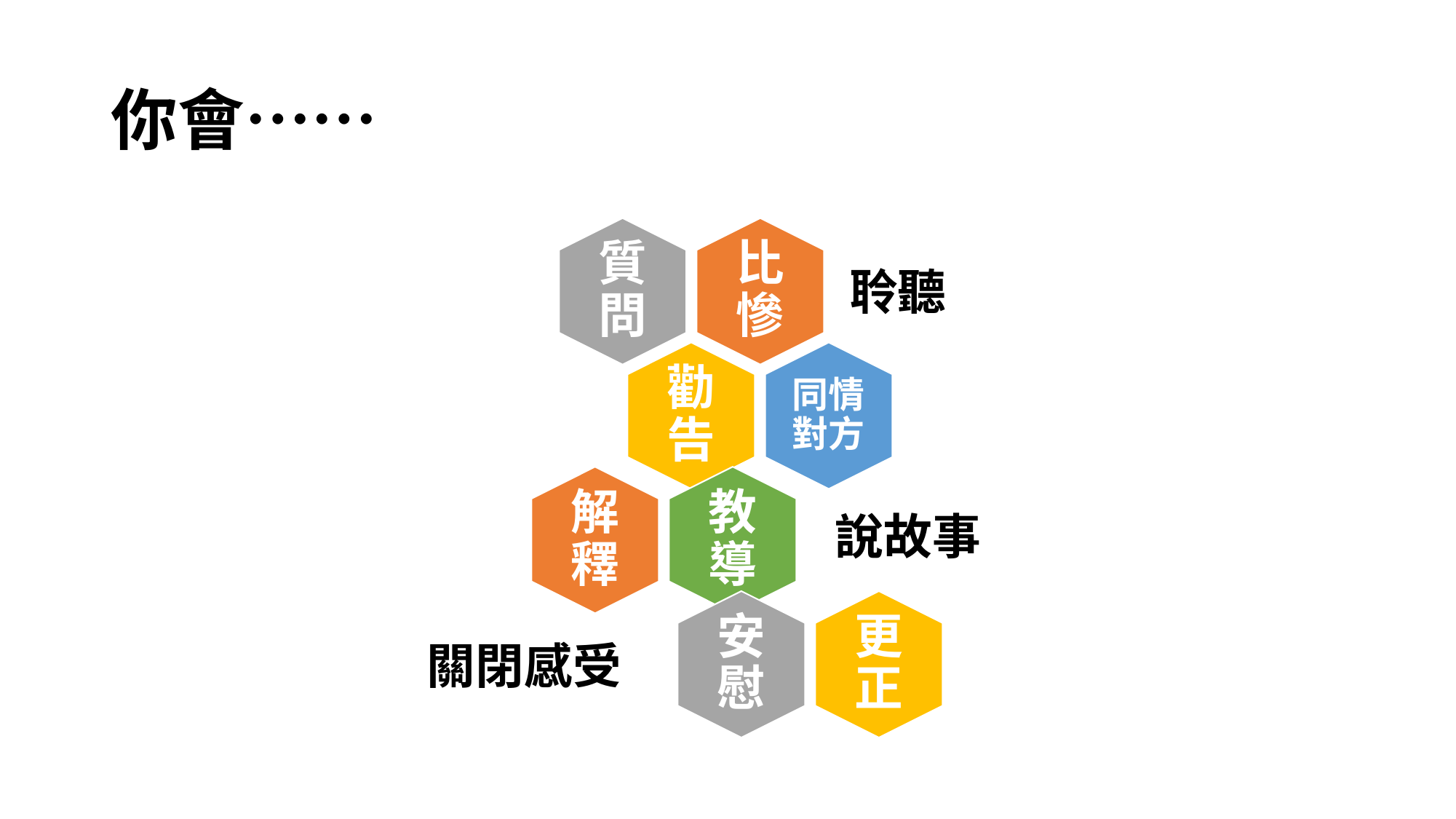

# 你會……
比慘
聆聽
質問
勸告
同情對方
教導
說故事
解釋
安慰
關閉感受
更正